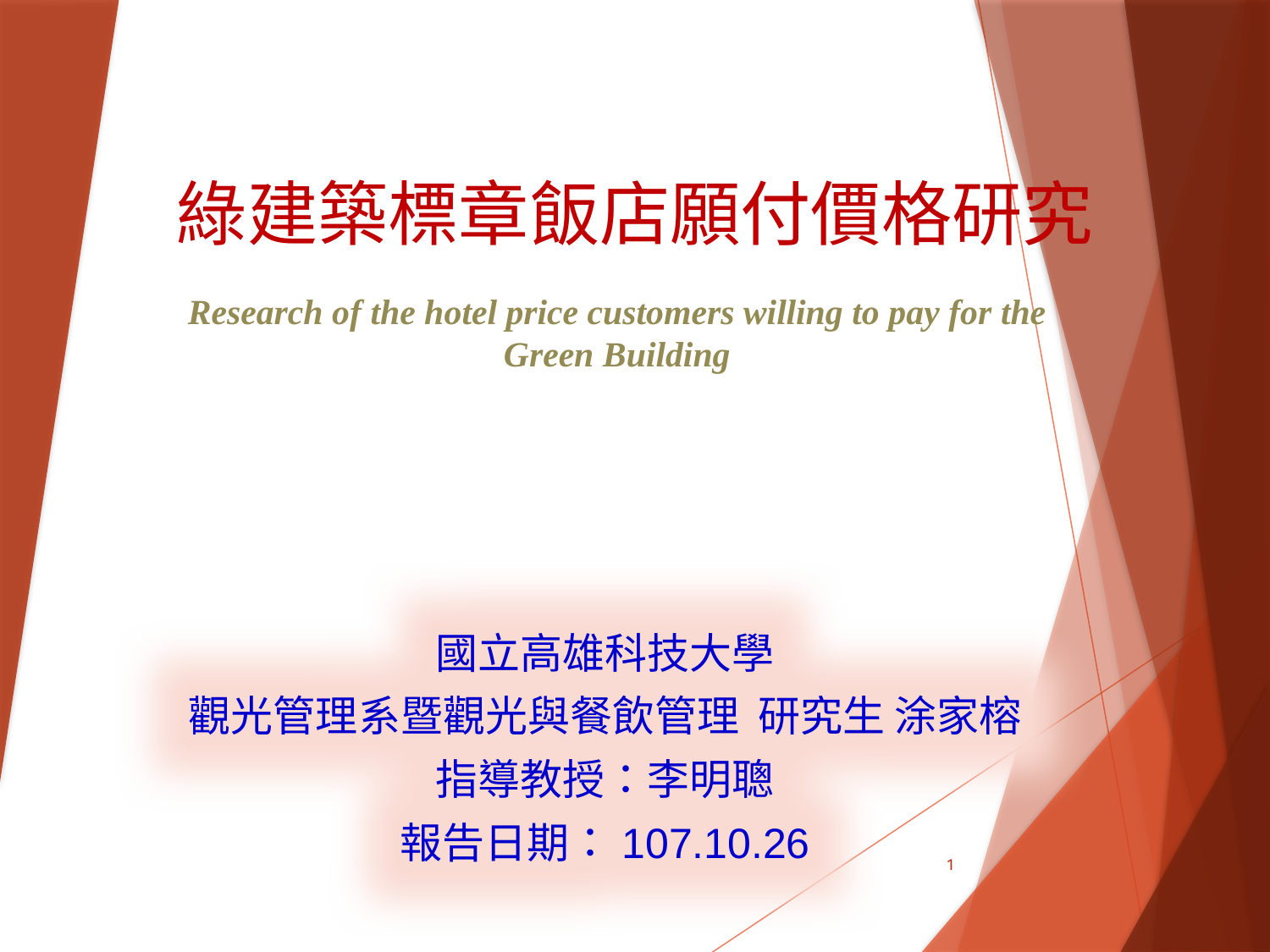

# 綠建築標章飯店願付價格研究
Research of the hotel price customers willing to pay for the Green Building
國立高雄科技大學
觀光管理系暨觀光與餐飲管理  研究生 涂家榕
指導教授：李明聰
報告日期：107.10.26
1